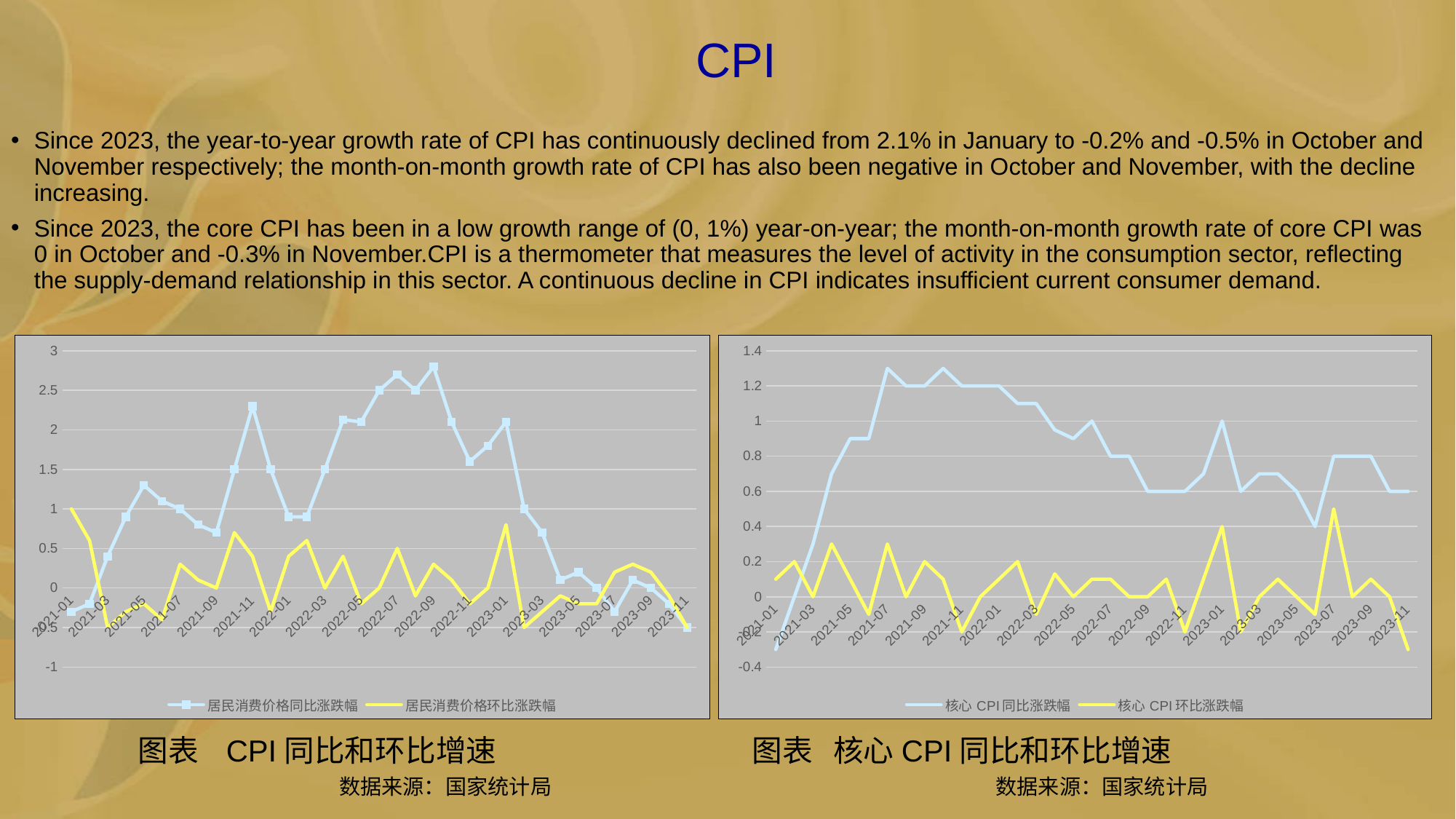

# CPI
Since 2023, the year-to-year growth rate of CPI has continuously declined from 2.1% in January to -0.2% and -0.5% in October and November respectively; the month-on-month growth rate of CPI has also been negative in October and November, with the decline increasing.
Since 2023, the core CPI has been in a low growth range of (0, 1%) year-on-year; the month-on-month growth rate of core CPI was 0 in October and -0.3% in November.CPI is a thermometer that measures the level of activity in the consumption sector, reflecting the supply-demand relationship in this sector. A continuous decline in CPI indicates insufficient current consumer demand.

### Chart

| Category | 居民消费价格同比涨跌幅 | 居民消费价格环比涨跌幅 |
|---|---|---|
| 2021-01 | -0.3 | 1.0 |
| 2021-02 | -0.2 | 0.599999999999994 |
| 2021-03 | 0.4 | -0.5 |
| 2021-04 | 0.9 | -0.299999999999997 |
| 2021-05 | 1.3 | -0.200000000000003 |
| 2021-06 | 1.1 | -0.400000000000006 |
| 2021-07 | 1.0 | 0.299999999999997 |
| 2021-08 | 0.8 | 0.0999999999999943 |
| 2021-09 | 0.7 | 0.0 |
| 2021-10 | 1.5 | 0.700000000000003 |
| 2021-11 | 2.3 | 0.400000000000006 |
| 2021-12 | 1.5 | -0.299999999999997 |
| 2022-01 | 0.9 | 0.400000000000006 |
| 2022-02 | 0.9 | 0.599999999999994 |
| 2022-03 | 1.5 | 0.0 |
| 2022-04 | 2.13 | 0.400000000000006 |
| 2022-05 | 2.1 | -0.200000000000003 |
| 2022-06 | 2.5 | 0.0 |
| 2022-07 | 2.7 | 0.5 |
| 2022-08 | 2.5 | -0.0999999999999943 |
| 2022-09 | 2.8 | 0.299999999999997 |
| 2022-10 | 2.1 | 0.0999999999999943 |
| 2022-11 | 1.6 | -0.200000000000003 |
| 2022-12 | 1.8 | 0.0 |
| 2023-01 | 2.1 | 0.799999999999997 |
| 2023-02 | 1.0 | -0.5 |
| 2023-03 | 0.7 | -0.299999999999997 |
| 2023-04 | 0.1 | -0.0999999999999943 |
| 2023-05 | 0.2 | -0.200000000000003 |
| 2023-06 | 0.0 | -0.200000000000003 |
| 2023-07 | -0.3 | 0.200000000000003 |
| 2023-08 | 0.1 | 0.299999999999997 |
| 2023-09 | 0.0 | 0.200000000000003 |
| 2023-10 | -0.2 | -0.0999999999999943 |
| 2023-11 | -0.5 | -0.5 |

### Chart

| Category | 核心CPI同比涨跌幅 | 核心CPI环比涨跌幅 |
|---|---|---|
| 2021-01 | -0.3 | 0.0999999999999943 |
| 2021-02 | 0.0 | 0.200000000000003 |
| 2021-03 | 0.3 | 0.0 |
| 2021-04 | 0.7 | 0.299999999999997 |
| 2021-05 | 0.9 | 0.0999999999999943 |
| 2021-06 | 0.9 | -0.0999999999999943 |
| 2021-07 | 1.3 | 0.299999999999997 |
| 2021-08 | 1.2 | 0.0 |
| 2021-09 | 1.2 | 0.200000000000003 |
| 2021-10 | 1.3 | 0.0999999999999943 |
| 2021-11 | 1.2 | -0.200000000000003 |
| 2021-12 | 1.2 | 0.0 |
| 2022-01 | 1.2 | 0.0999999999999943 |
| 2022-02 | 1.1 | 0.200000000000003 |
| 2022-03 | 1.1 | -0.0999999999999943 |
| 2022-04 | 0.95 | 0.129999999999995 |
| 2022-05 | 0.9 | 0.0 |
| 2022-06 | 1.0 | 0.0999999999999943 |
| 2022-07 | 0.8 | 0.0999999999999943 |
| 2022-08 | 0.8 | 0.0 |
| 2022-09 | 0.6 | 0.0 |
| 2022-10 | 0.6 | 0.0999999999999943 |
| 2022-11 | 0.6 | -0.200000000000003 |
| 2022-12 | 0.7 | 0.0999999999999943 |
| 2023-01 | 1.0 | 0.400000000000006 |
| 2023-02 | 0.6 | -0.200000000000003 |
| 2023-03 | 0.7 | 0.0 |
| 2023-04 | 0.7 | 0.0999999999999943 |
| 2023-05 | 0.6 | 0.0 |
| 2023-06 | 0.4 | -0.0999999999999943 |
| 2023-07 | 0.8 | 0.5 |
| 2023-08 | 0.8 | 0.0 |
| 2023-09 | 0.8 | 0.0999999999999943 |
| 2023-10 | 0.6 | 0.0 |
| 2023-11 | 0.6 | -0.299999999999997 |
             图表   CPI同比和环比增速                                      图表   核心CPI同比和环比增速

                                                    数据来源：国家统计局                                                                                              数据来源：国家统计局